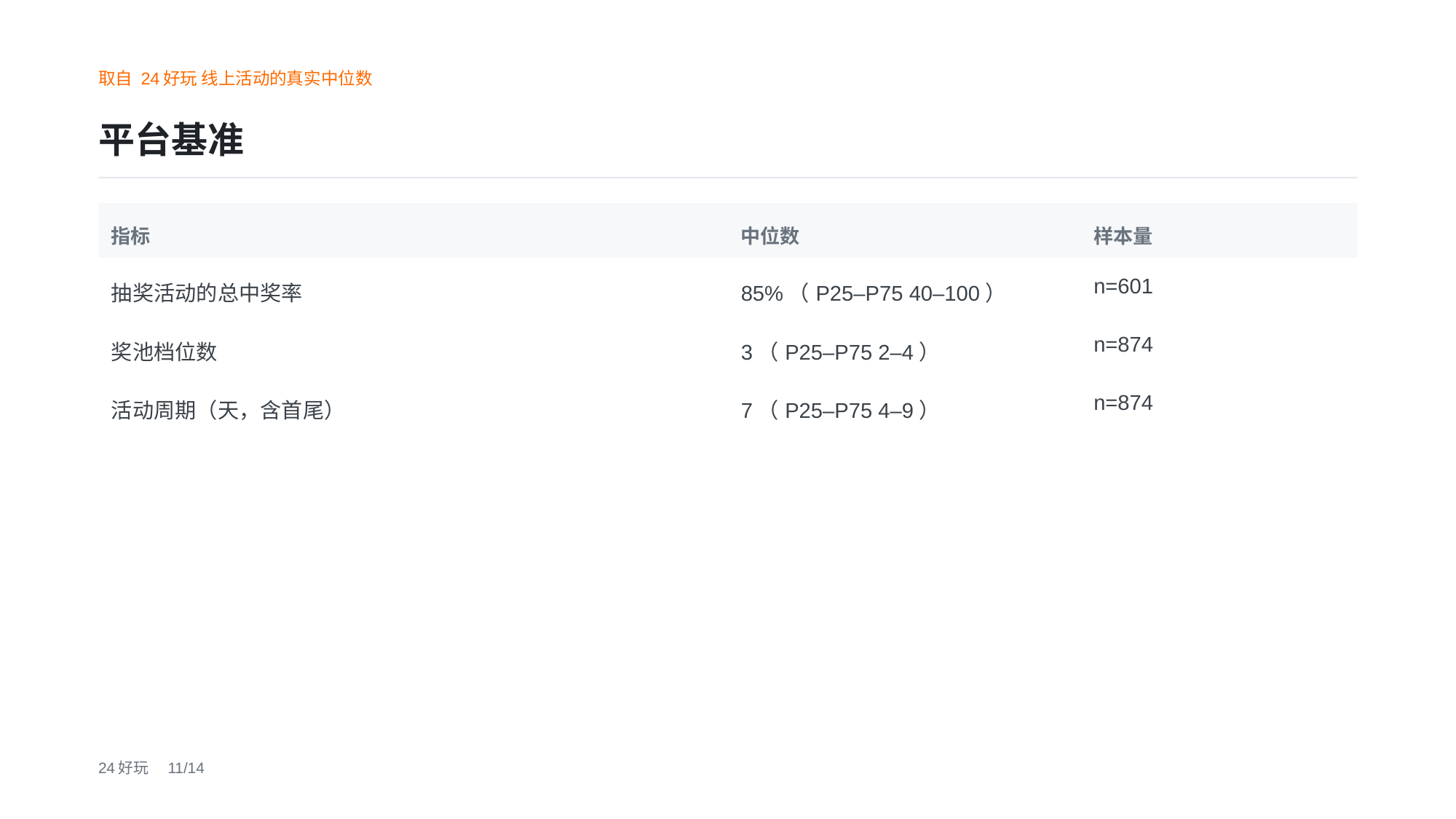

取自 24好玩 线上活动的真实中位数
平台基准

| 指标 | 中位数 | 样本量 |
| --- | --- | --- |
| 抽奖活动的总中奖率 | 85%（P25–P75 40–100） | n=601 |
| 奖池档位数 | 3（P25–P75 2–4） | n=874 |
| 活动周期（天，含首尾） | 7（P25–P75 4–9） | n=874 |
24好玩　11/14